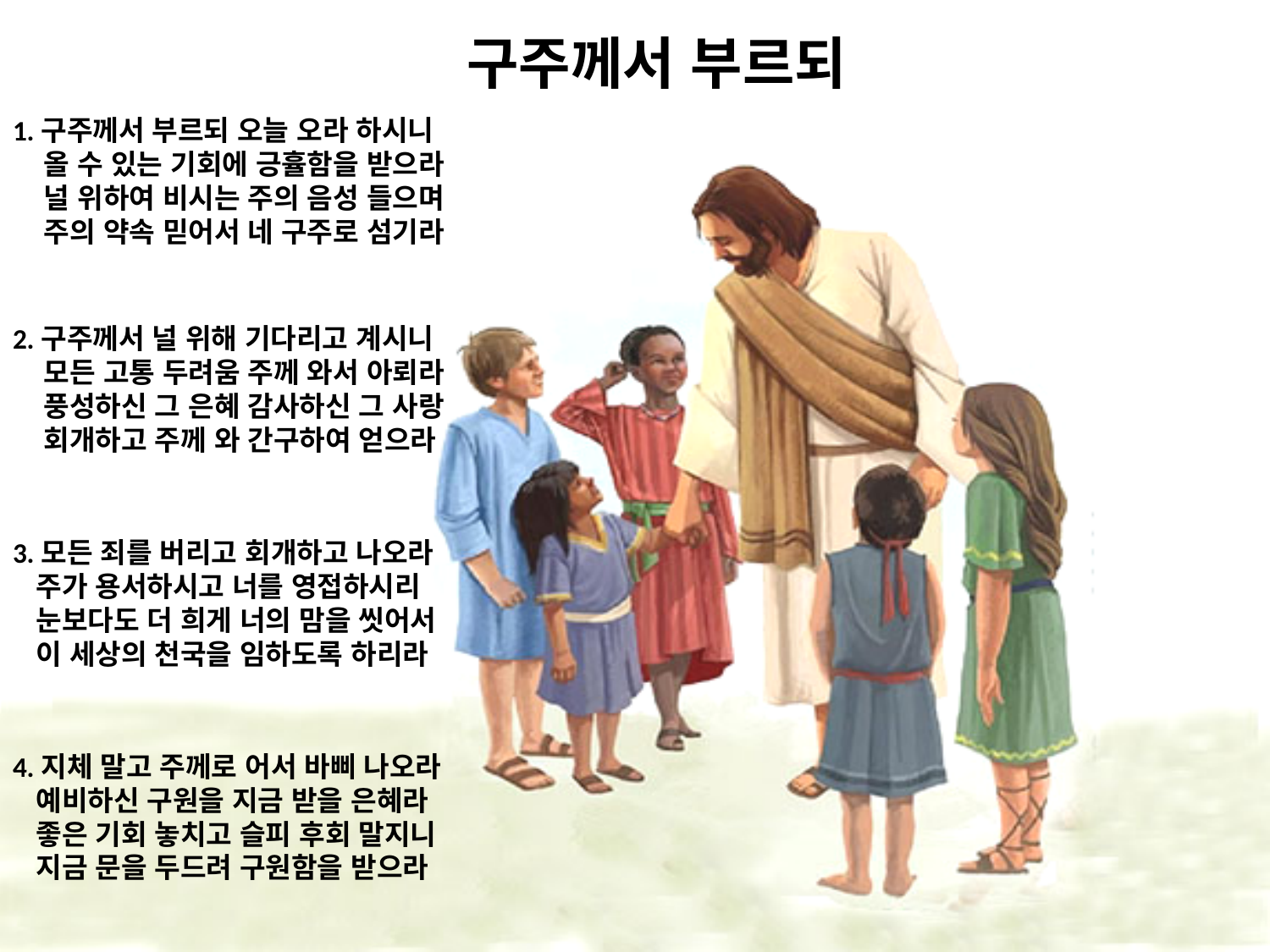

# 구주께서 부르되
1.구주께서 부르되 오늘 오라 하시니
    올 수 있는 기회에 긍휼함을 받으라
    널 위하여 비시는 주의 음성 들으며
    주의 약속 믿어서 네 구주로 섬기라
2.구주께서 널 위해 기다리고 계시니
    모든 고통 두려움 주께 와서 아뢰라
    풍성하신 그 은혜 감사하신 그 사랑
    회개하고 주께 와 간구하여 얻으라

3.모든 죄를 버리고 회개하고 나오라
   주가 용서하시고 너를 영접하시리
   눈보다도 더 희게 너의 맘을 씻어서
   이 세상의 천국을 임하도록 하리라

4.지체 말고 주께로 어서 바삐 나오라
   예비하신 구원을 지금 받을 은혜라
   좋은 기회 놓치고 슬피 후회 말지니
   지금 문을 두드려 구원함을 받으라